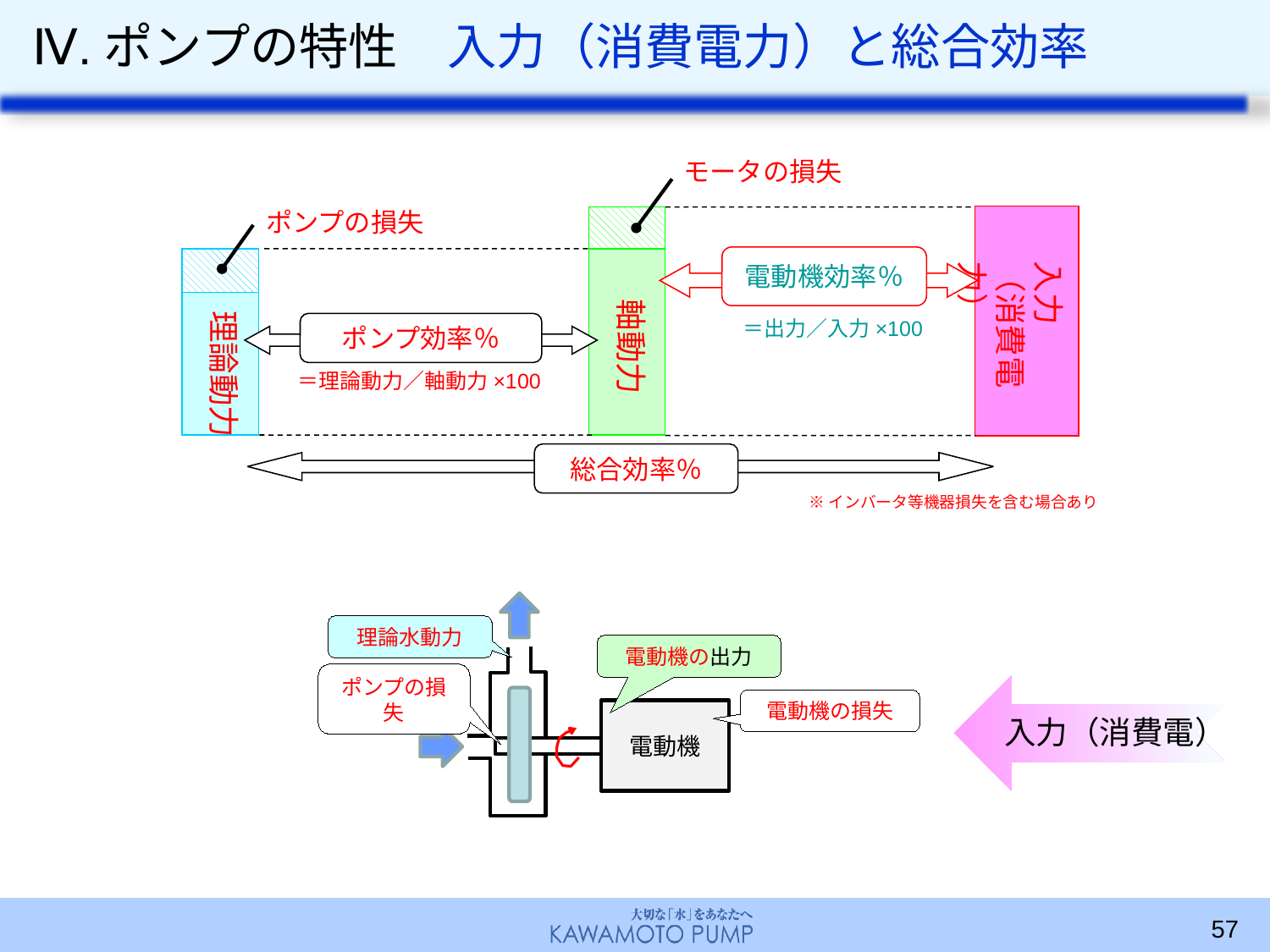

# Ⅳ.ポンプの特性　入力（消費電力）と総合効率
モータの損失

軸動力
入力
（消費電力）
ポンプの損失

理論動力

電動機効率％

＝出力／入力×100
ポンプ効率％

＝理論動力／軸動力×100

総合効率％

※インバータ等機器損失を含む場合あり

電動機

理論水動力
電動機の出力
ポンプの損失
電動機の損失

入力（消費電）
57